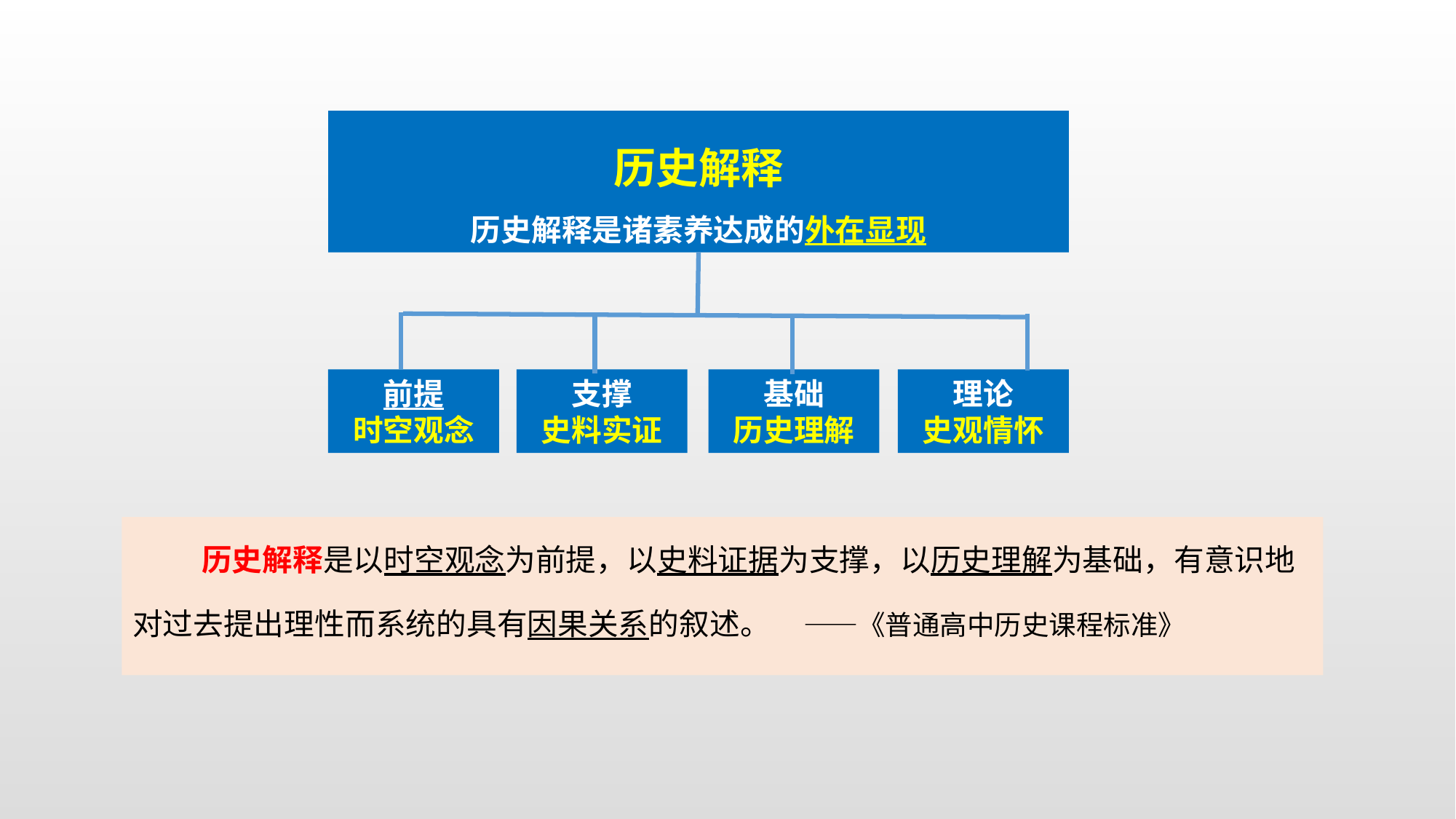

历史解释
历史解释是诸素养达成的外在显现
前提
时空观念
支撑
史料实证
基础
历史理解
理论
史观情怀
历史解释是以时空观念为前提，以史料证据为支撑，以历史理解为基础，有意识地对过去提出理性而系统的具有因果关系的叙述。     ——《普通高中历史课程标准》